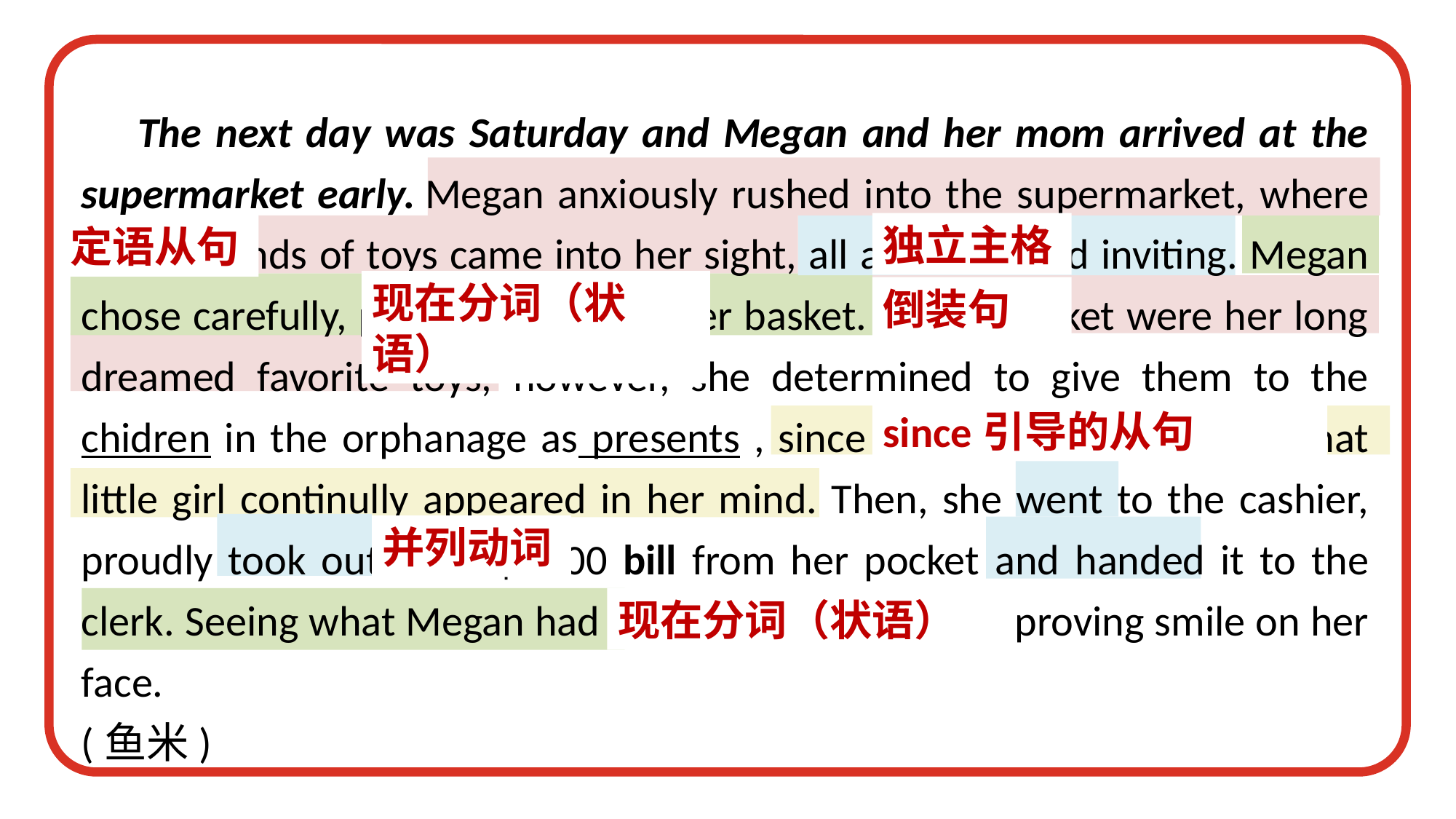

The next day was Saturday and Megan and her mom arrived at the supermarket early. Megan anxiously rushed into the supermarket, where various kinds of toys came into her sight, all adorable and inviting. Megan chose carefully, putting them into her basket.  In the basket were her long dreamed favorite toys, however, she determined to give them to the chidren in the orphanage as presents , since the imaginary figure of that little girl continully appeared in her mind. Then, she went to the cashier, proudly took out the ＄100 bill from her pocket and handed it to the clerk. Seeing what Megan had done, Mom wore an approving smile on her face.
(鱼米)

独立主格

定语从句

现在分词（状语）

倒装句

since引导的从句

并列动词

现在分词（状语）